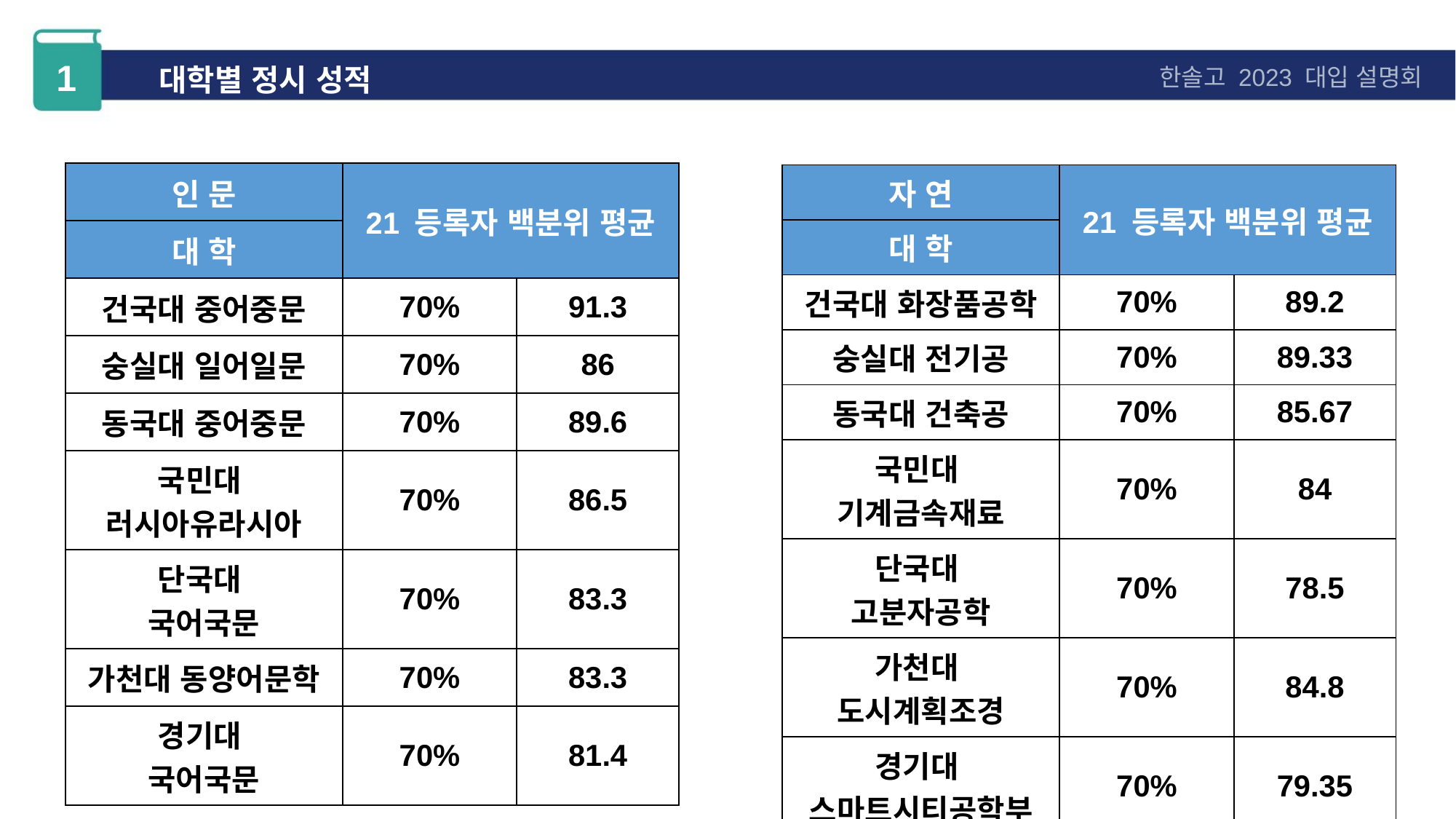

1
대학별 정시 성적
한솔고 2023 대입 설명회
| 인 문 | 21 등록자 백분위 평균 |  |
| --- | --- | --- |
| 대 학 |  |  |
| 건국대 중어중문 | 70% | 91.3 |
| 숭실대 일어일문 | 70% | 86 |
| 동국대 중어중문 | 70% | 89.6 |
| 국민대 러시아유라시아 | 70% | 86.5 |
| 단국대 국어국문 | 70% | 83.3 |
| 가천대 동양어문학 | 70% | 83.3 |
| 경기대 국어국문 | 70% | 81.4 |
| 자 연 | 21 등록자 백분위 평균 |  |
| --- | --- | --- |
| 대 학 |  |  |
| 건국대 화장품공학 | 70% | 89.2 |
| 숭실대 전기공 | 70% | 89.33 |
| 동국대 건축공 | 70% | 85.67 |
| 국민대 기계금속재료 | 70% | 84 |
| 단국대 고분자공학 | 70% | 78.5 |
| 가천대 도시계획조경 | 70% | 84.8 |
| 경기대 스마트시티공학부 | 70% | 79.35 |